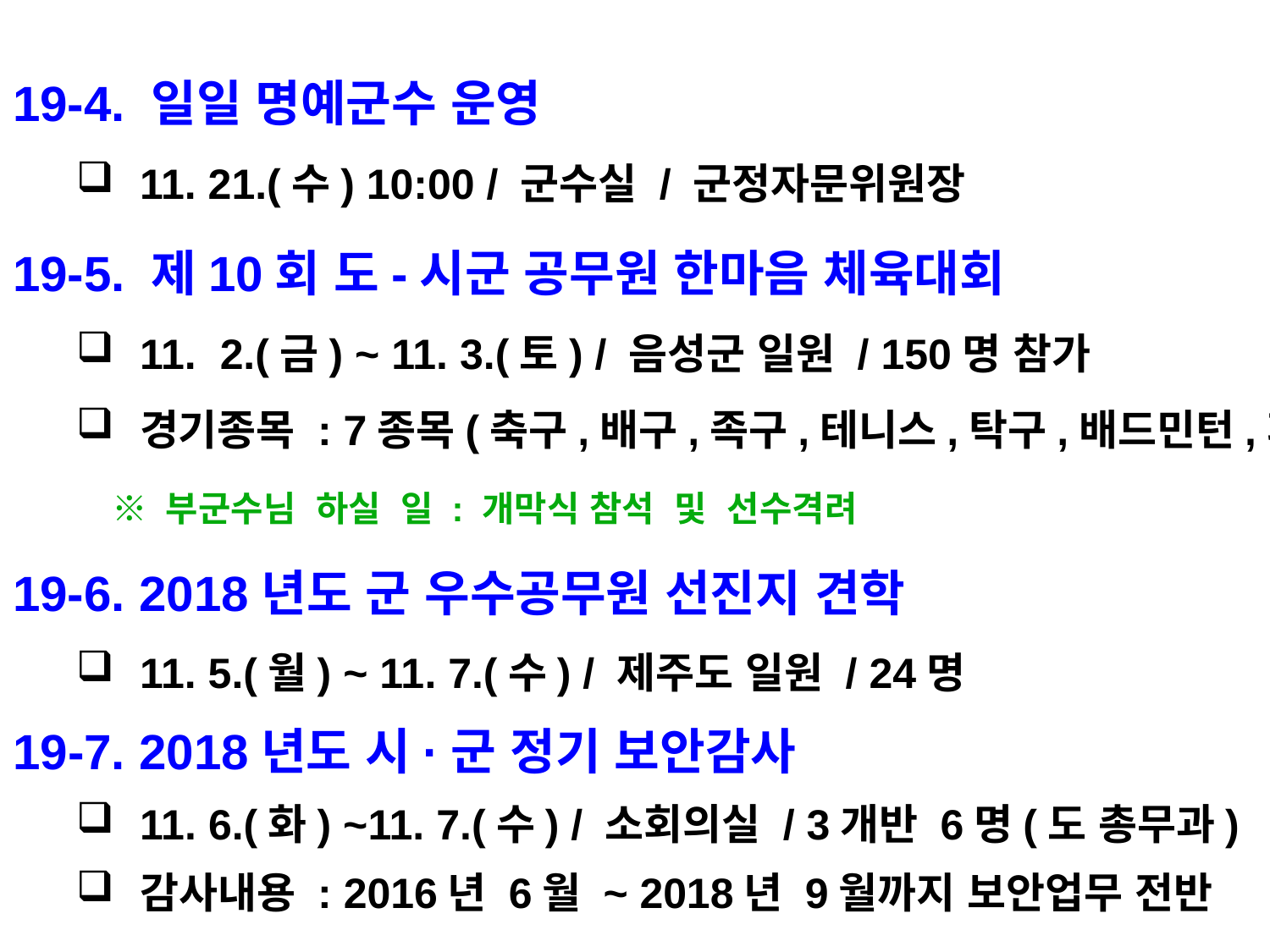

19-4. 일일 명예군수 운영
11. 21.(수) 10:00 / 군수실 / 군정자문위원장

19-5. 제10회 도-시군 공무원 한마음 체육대회
11.  2.(금) ~ 11. 3.(토) / 음성군 일원 / 150명 참가
경기종목 : 7종목(축구,배구,족구,테니스,탁구,배드민턴,피구)
   ※ 부군수님  하실  일 : 개막식 참석  및  선수격려
19-6. 2018년도 군 우수공무원 선진지 견학
11. 5.(월) ~ 11. 7.(수) / 제주도 일원 / 24명
19-7. 2018년도 시·군 정기 보안감사
11. 6.(화) ~11. 7.(수) / 소회의실 / 3개반 6명(도 총무과)
감사내용 : 2016년 6월 ~ 2018년 9월까지 보안업무 전반